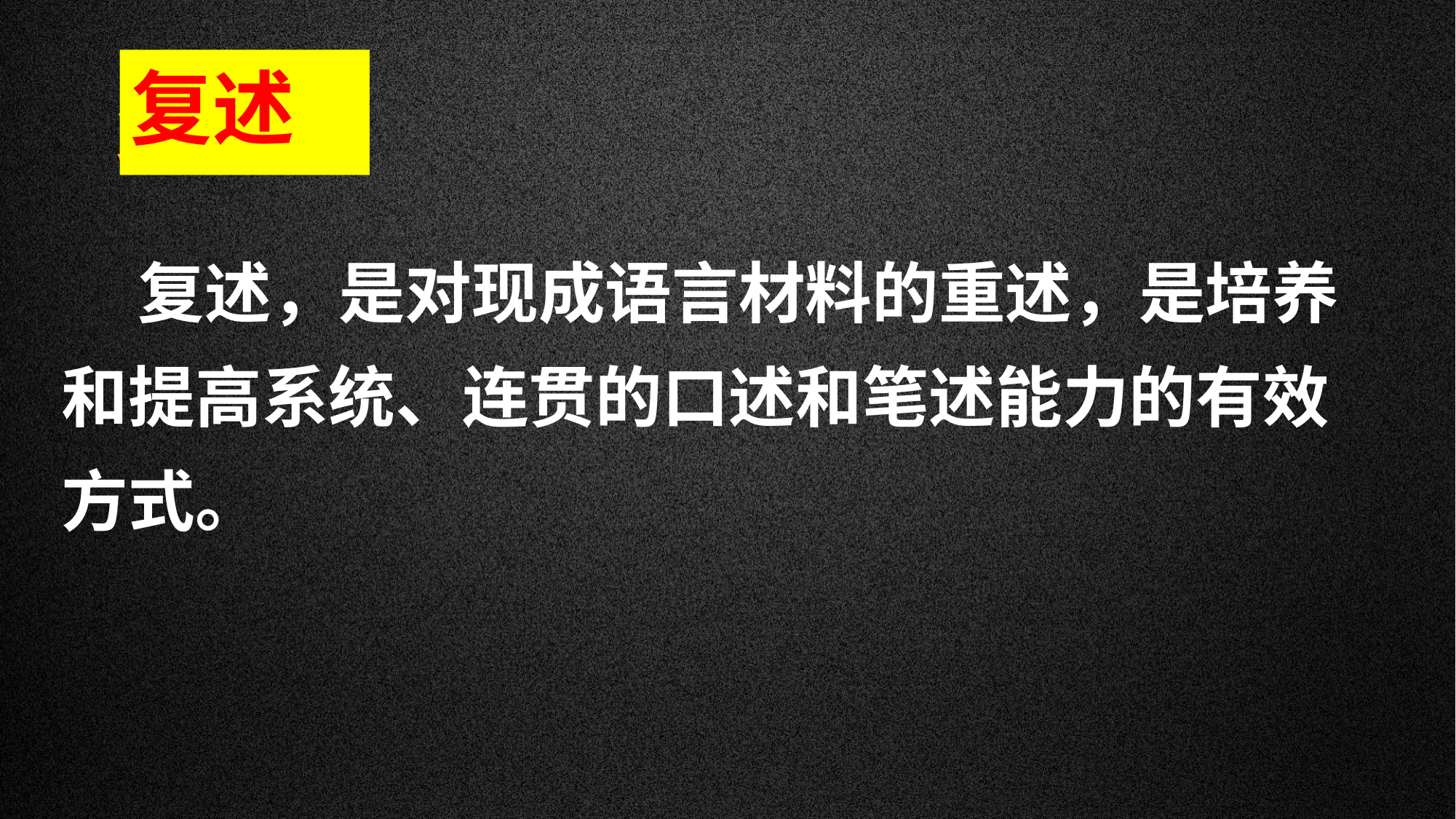

复述
复 述
    复述，是对现成语言材料的重述，是培养和提高系统、连贯的口述和笔述能力的有效方式。